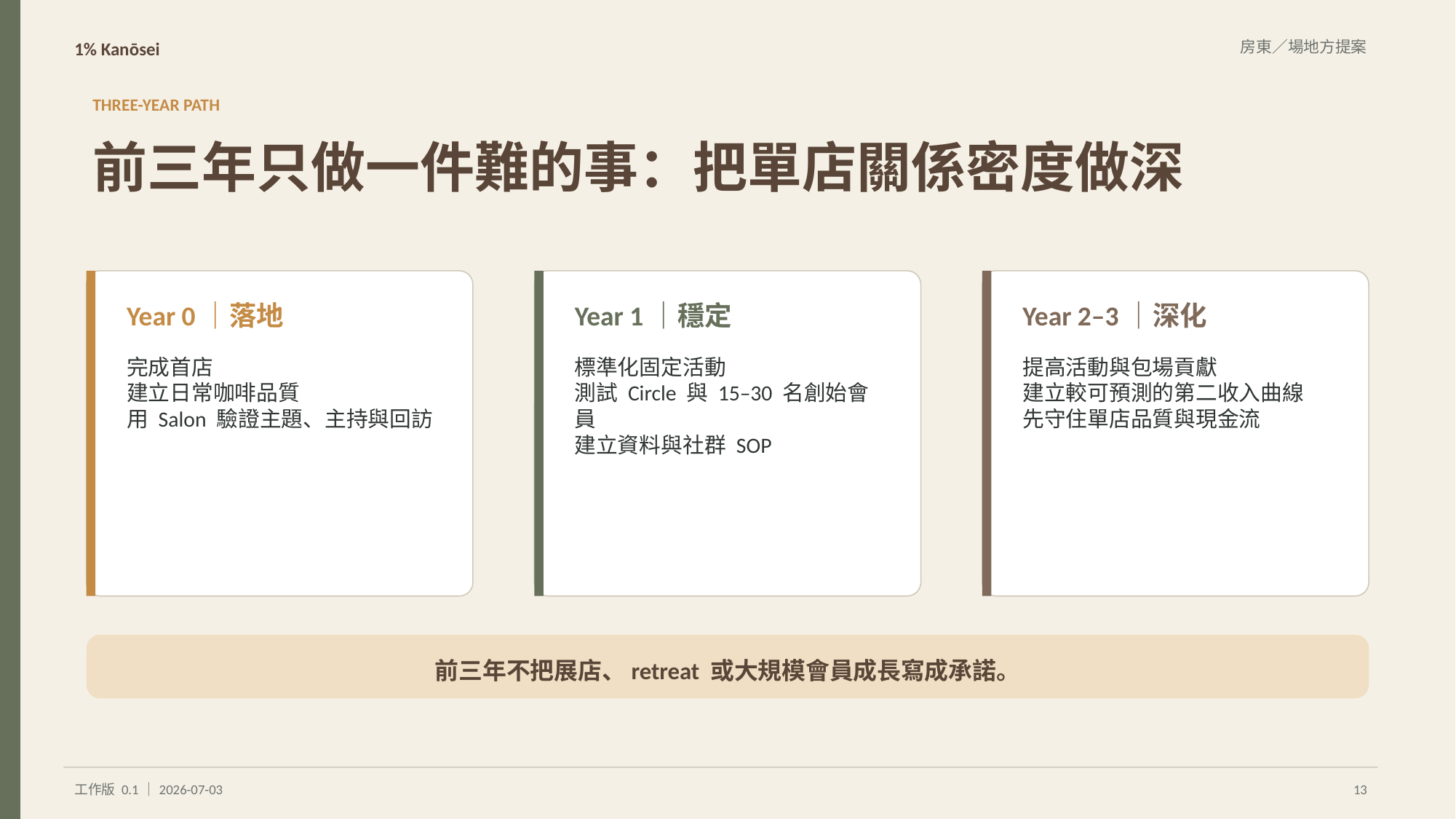

1% Kanōsei
房東／場地方提案
THREE-YEAR PATH
前三年只做一件難的事：把單店關係密度做深

Year 0｜落地
Year 1｜穩定
Year 2–3｜深化
完成首店
建立日常咖啡品質
用 Salon 驗證主題、主持與回訪
標準化固定活動
測試 Circle 與 15–30 名創始會員
建立資料與社群 SOP
提高活動與包場貢獻
建立較可預測的第二收入曲線
先守住單店品質與現金流

前三年不把展店、retreat 或大規模會員成長寫成承諾。

工作版 0.1｜2026-07-03
13